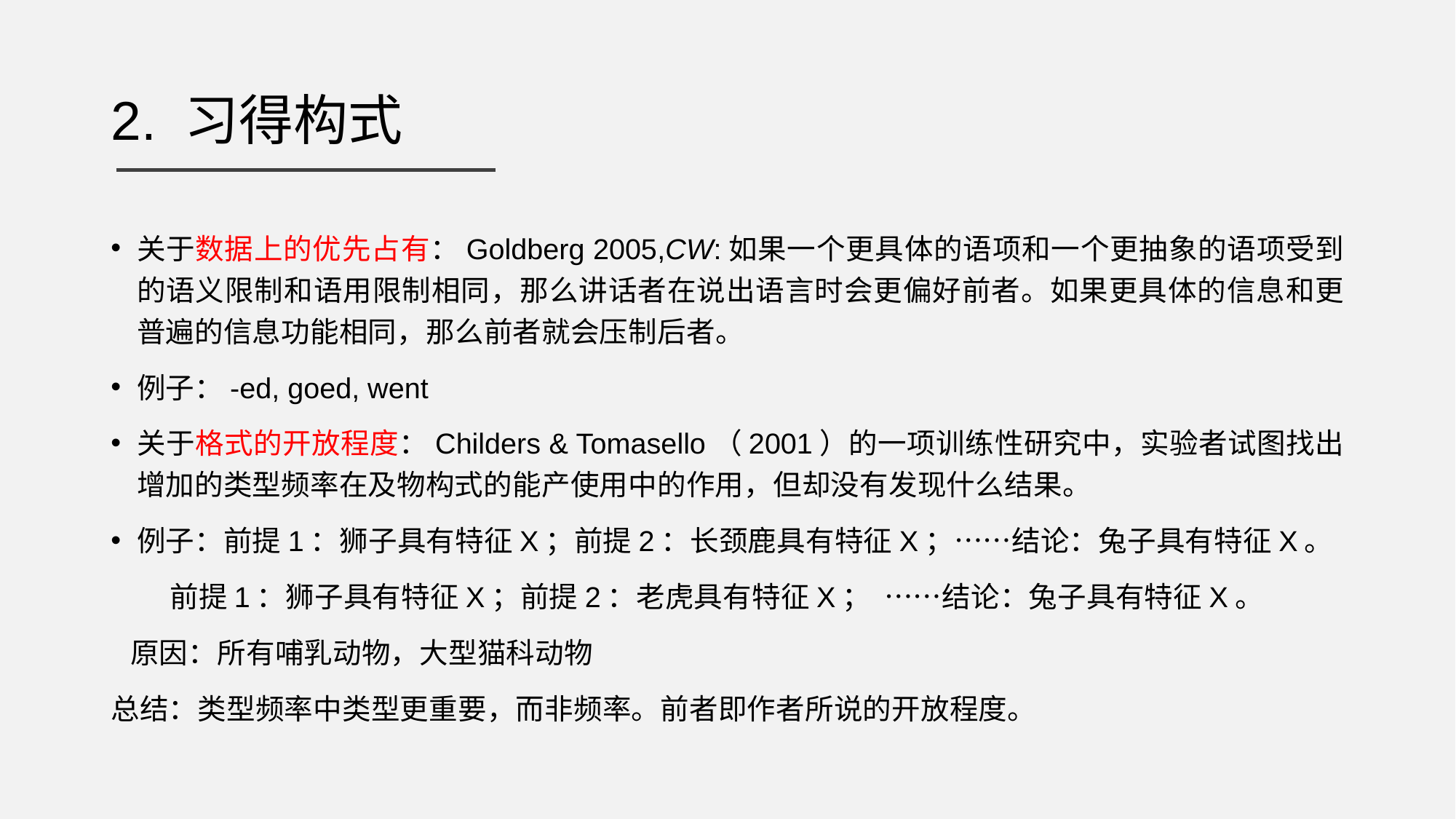

# 2. 习得构式
关于数据上的优先占有：Goldberg 2005,CW:如果一个更具体的语项和一个更抽象的语项受到的语义限制和语用限制相同，那么讲话者在说出语言时会更偏好前者。如果更具体的信息和更普遍的信息功能相同，那么前者就会压制后者。
例子：-ed, goed, went
关于格式的开放程度：Childers & Tomasello（2001）的一项训练性研究中，实验者试图找出增加的类型频率在及物构式的能产使用中的作用，但却没有发现什么结果。
例子：前提1：狮子具有特征X；前提2：长颈鹿具有特征X；……结论：兔子具有特征X。
        前提1：狮子具有特征X；前提2：老虎具有特征X；  ……结论：兔子具有特征X。
  原因：所有哺乳动物，大型猫科动物
总结：类型频率中类型更重要，而非频率。前者即作者所说的开放程度。